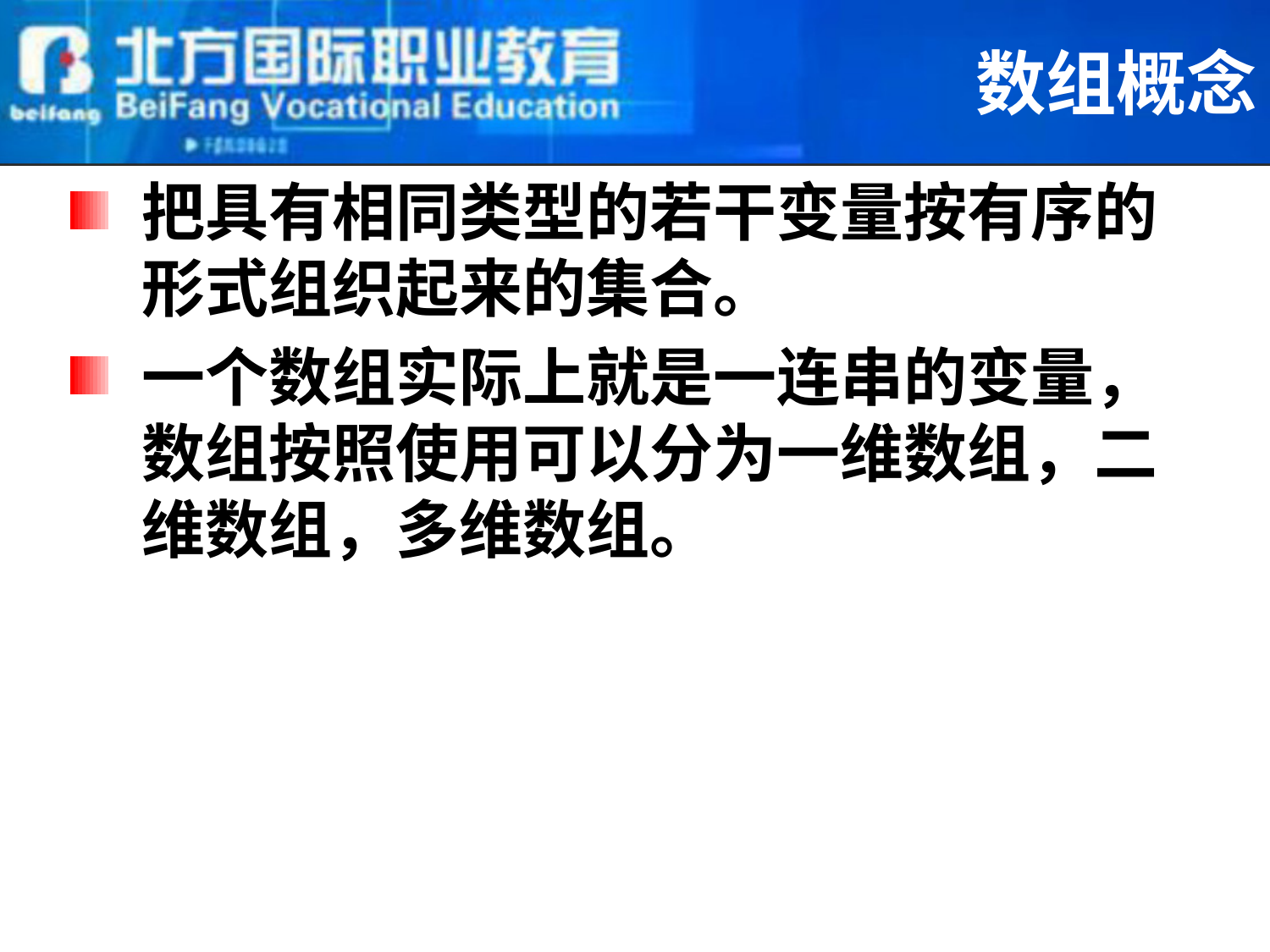

# 数组概念
把具有相同类型的若干变量按有序的形式组织起来的集合。
一个数组实际上就是一连串的变量，数组按照使用可以分为一维数组，二维数组，多维数组。